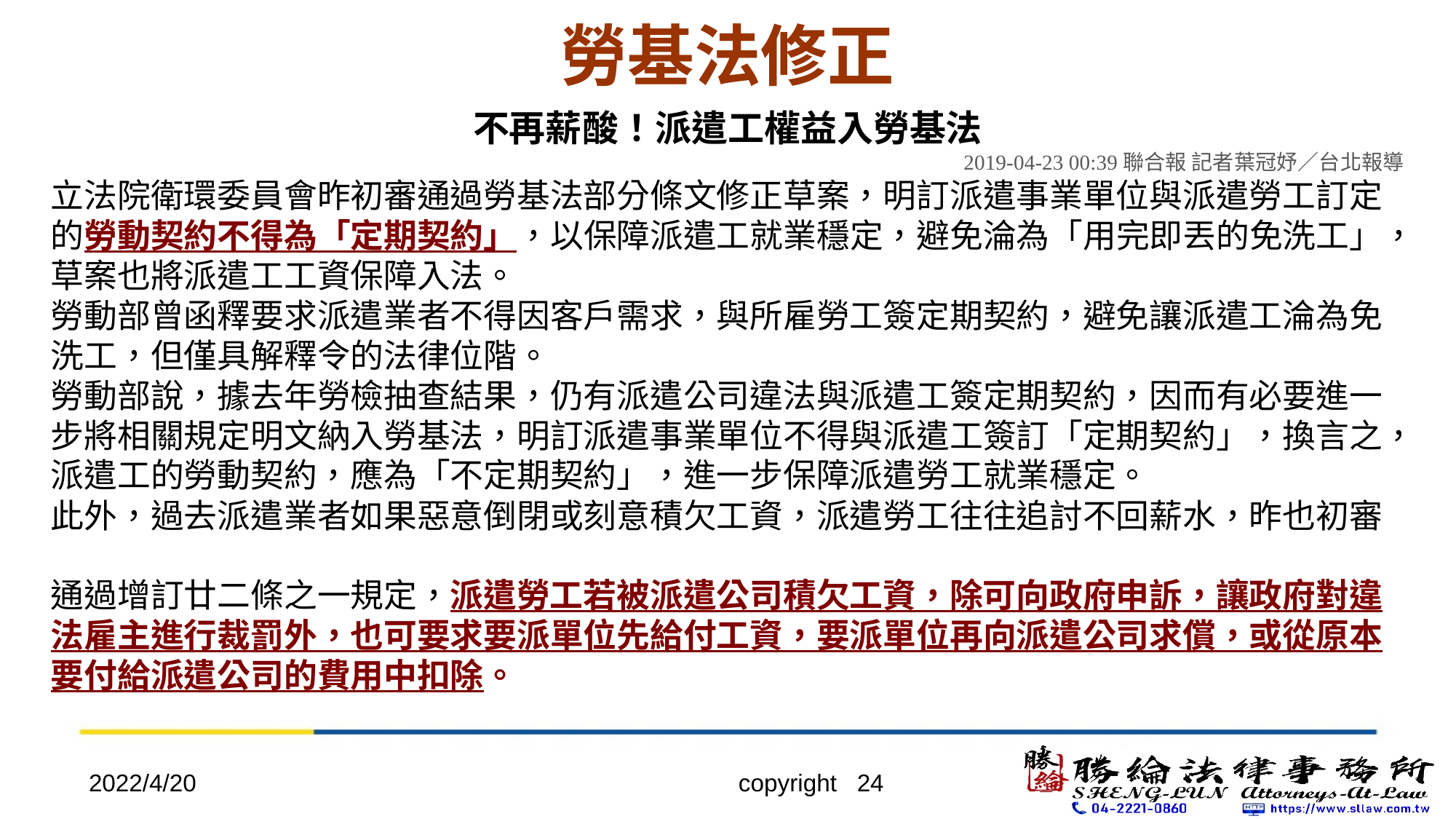

# 勞基法修正
不再薪酸！派遣工權益入勞基法
2019-04-23 00:39聯合報 記者葉冠妤／台北報導
立法院衛環委員會昨初審通過勞基法部分條文修正草案，明訂派遣事業單位與派遣勞工訂定的勞動契約不得為「定期契約」，以保障派遣工就業穩定，避免淪為「用完即丟的免洗工」，草案也將派遣工工資保障入法。
勞動部曾函釋要求派遣業者不得因客戶需求，與所雇勞工簽定期契約，避免讓派遣工淪為免洗工，但僅具解釋令的法律位階。
勞動部說，據去年勞檢抽查結果，仍有派遣公司違法與派遣工簽定期契約，因而有必要進一步將相關規定明文納入勞基法，明訂派遣事業單位不得與派遣工簽訂「定期契約」，換言之，派遣工的勞動契約，應為「不定期契約」，進一步保障派遣勞工就業穩定。
此外，過去派遣業者如果惡意倒閉或刻意積欠工資，派遣勞工往往追討不回薪水，昨也初審

通過增訂廿二條之一規定，派遣勞工若被派遣公司積欠工資，除可向政府申訴，讓政府對違法雇主進行裁罰外，也可要求要派單位先給付工資，要派單位再向派遣公司求償，或從原本要付給派遣公司的費用中扣除。

2022/4/20
copyright   24